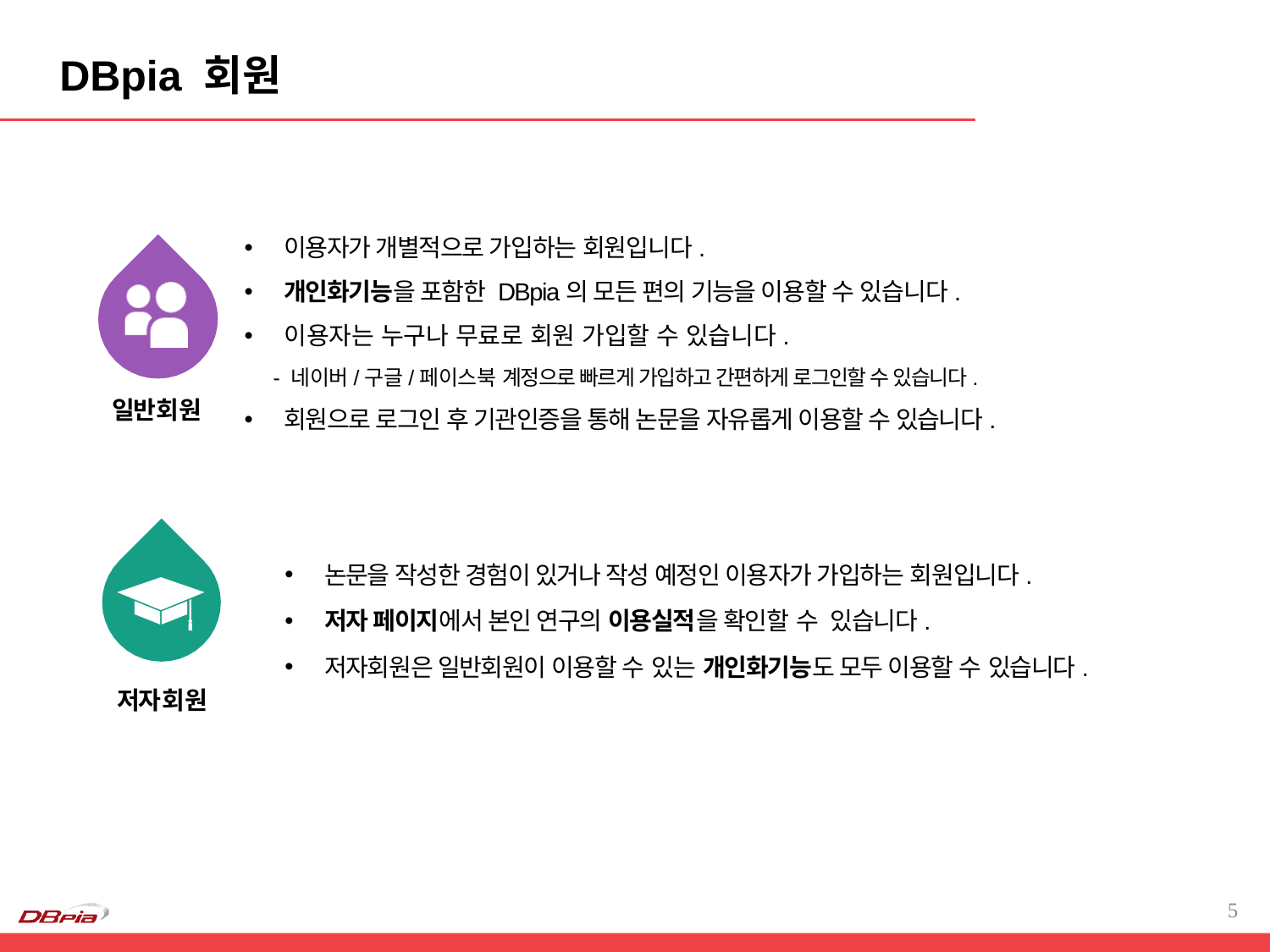

DBpia 회원
이용자가 개별적으로 가입하는 회원입니다.
개인화기능을 포함한 DBpia의 모든 편의 기능을 이용할 수 있습니다.
이용자는 누구나 무료로 회원 가입할 수 있습니다.
     - 네이버/구글/페이스북 계정으로 빠르게 가입하고 간편하게 로그인할 수 있습니다.
회원으로 로그인 후 기관인증을 통해 논문을 자유롭게 이용할 수 있습니다.

일반회원

저자회원
논문을 작성한 경험이 있거나 작성 예정인 이용자가 가입하는 회원입니다.
저자 페이지에서 본인 연구의 이용실적을 확인할 수  있습니다.
저자회원은 일반회원이 이용할 수 있는 개인화기능도 모두 이용할 수 있습니다.
5